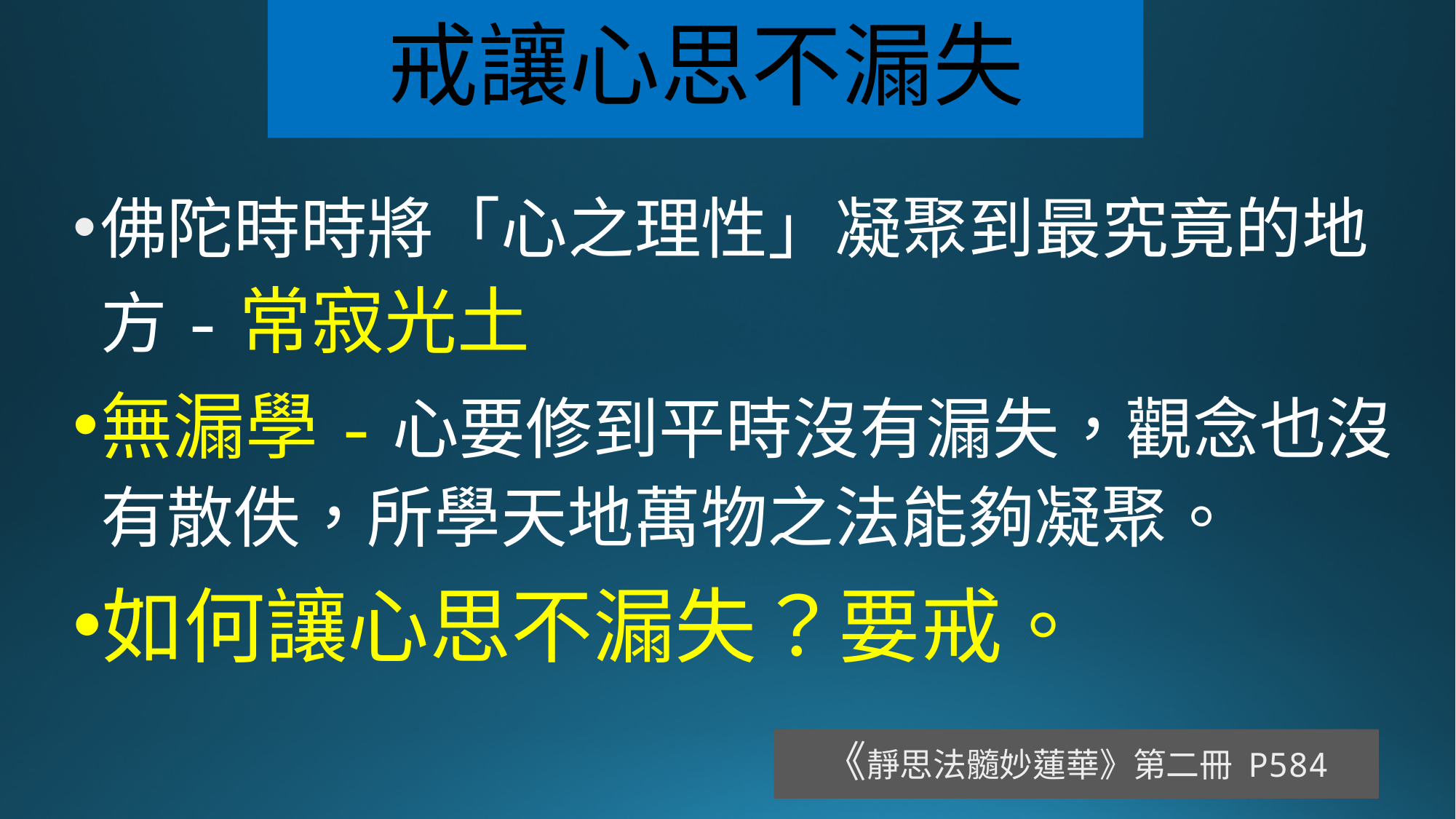

# 戒讓心思不漏失
佛陀時時將「心之理性」凝聚到最究竟的地方-常寂光土
無漏學-心要修到平時沒有漏失，觀念也沒有散佚，所學天地萬物之法能夠凝聚。
如何讓心思不漏失？要戒。

《靜思法髓妙蓮華》第二冊 P584